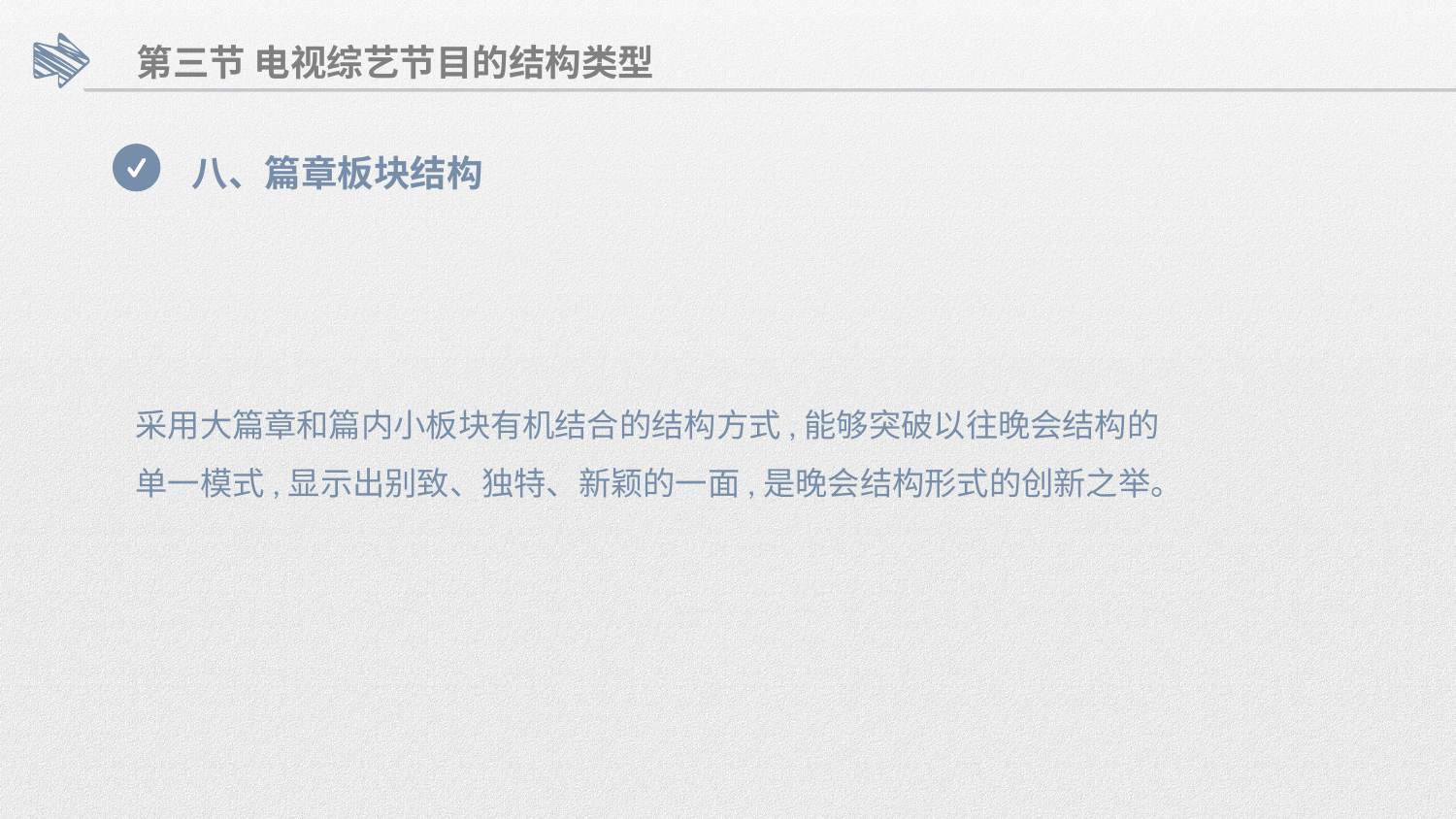

第三节 电视综艺节目的结构类型
八、篇章板块结构

采用大篇章和篇内小板块有机结合的结构方式,能够突破以往晚会结构的
单一模式,显示出别致、独特、新颖的一面,是晚会结构形式的创新之举。